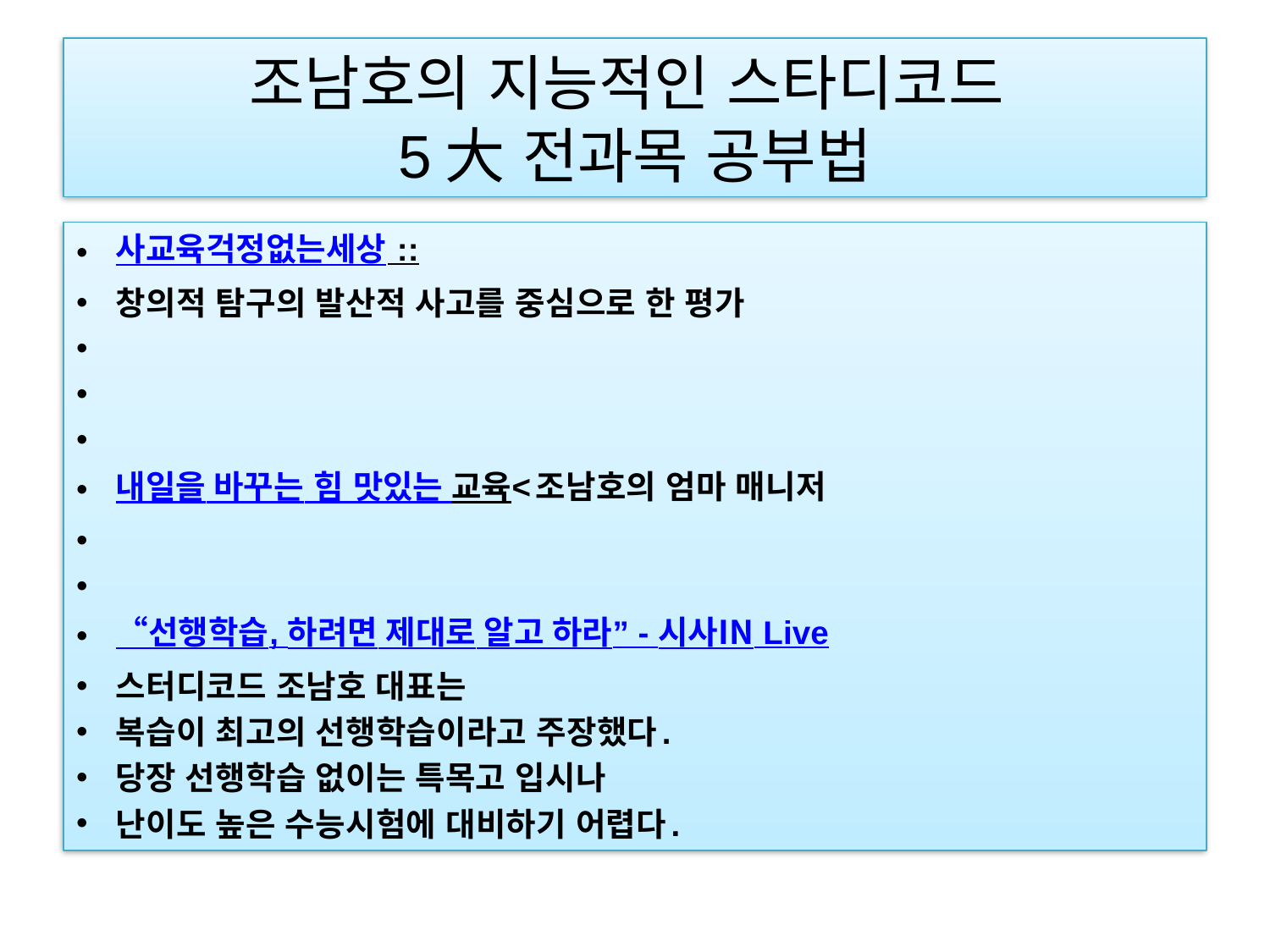

# 조남호의 지능적인 스타디코드 5大 전과목 공부법
사교육걱정없는세상 ::
창의적 탐구의 발산적 사고를 중심으로 한 평가

내일을 바꾸는 힘 맛있는 교육<조남호의 엄마 매니저

“선행학습, 하려면 제대로 알고 하라” - 시사IN Live
스터디코드 조남호 대표는
복습이 최고의 선행학습이라고 주장했다.
당장 선행학습 없이는 특목고 입시나
난이도 높은 수능시험에 대비하기 어렵다.